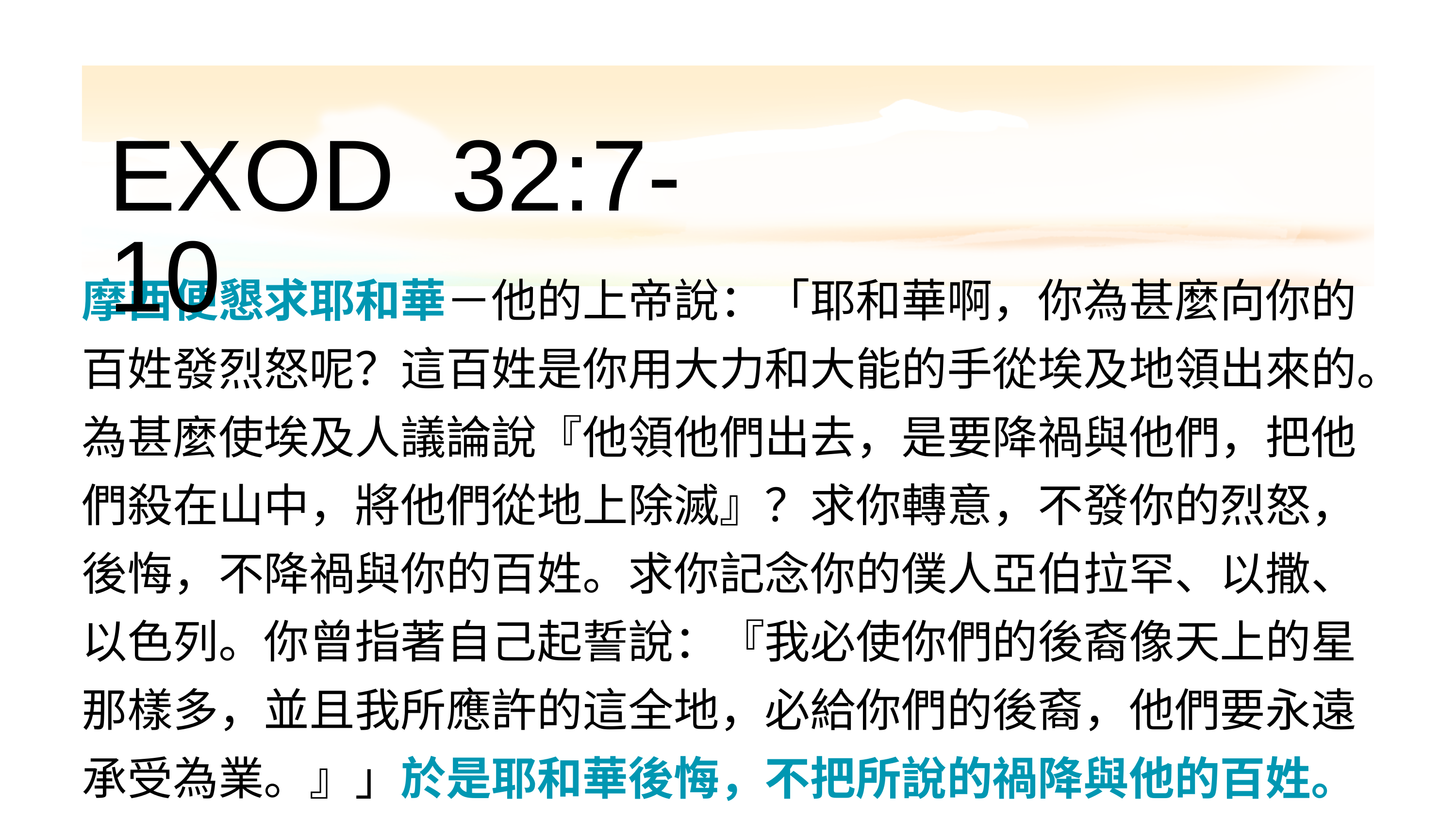

EXOD  32:7-10
摩西便懇求耶和華－他的上帝說：「耶和華啊，你為甚麼向你的百姓發烈怒呢？這百姓是你用大力和大能的手從埃及地領出來的。為甚麼使埃及人議論說『他領他們出去，是要降禍與他們，把他們殺在山中，將他們從地上除滅』？求你轉意，不發你的烈怒，後悔，不降禍與你的百姓。求你記念你的僕人亞伯拉罕、以撒、以色列。你曾指著自己起誓說：『我必使你們的後裔像天上的星那樣多，並且我所應許的這全地，必給你們的後裔，他們要永遠承受為業。』」於是耶和華後悔，不把所說的禍降與他的百姓。